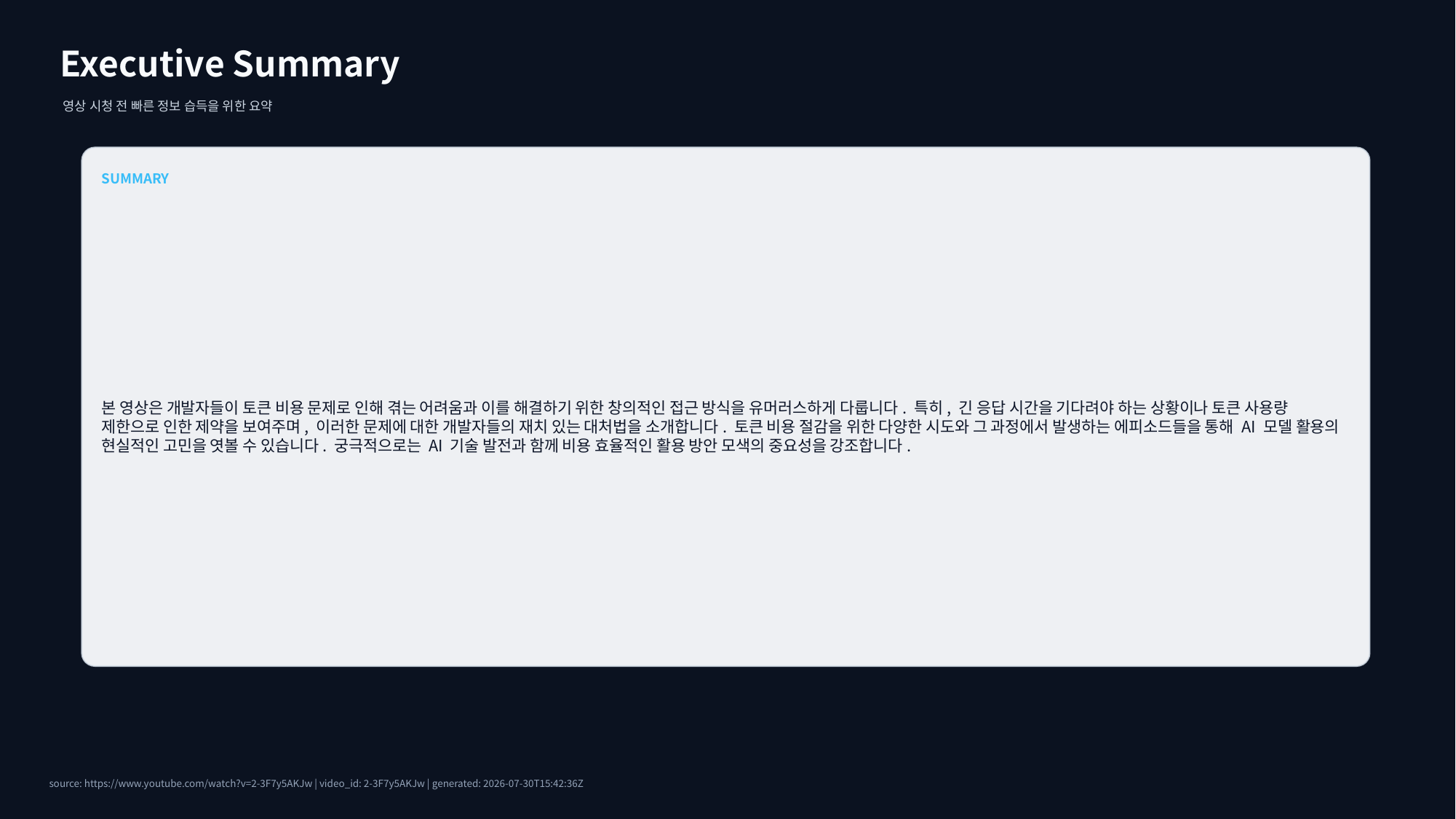

Executive Summary
영상 시청 전 빠른 정보 습득을 위한 요약

SUMMARY
본 영상은 개발자들이 토큰 비용 문제로 인해 겪는 어려움과 이를 해결하기 위한 창의적인 접근 방식을 유머러스하게 다룹니다. 특히, 긴 응답 시간을 기다려야 하는 상황이나 토큰 사용량 제한으로 인한 제약을 보여주며, 이러한 문제에 대한 개발자들의 재치 있는 대처법을 소개합니다. 토큰 비용 절감을 위한 다양한 시도와 그 과정에서 발생하는 에피소드들을 통해 AI 모델 활용의 현실적인 고민을 엿볼 수 있습니다. 궁극적으로는 AI 기술 발전과 함께 비용 효율적인 활용 방안 모색의 중요성을 강조합니다.
source: https://www.youtube.com/watch?v=2-3F7y5AKJw | video_id: 2-3F7y5AKJw | generated: 2026-07-30T15:42:36Z